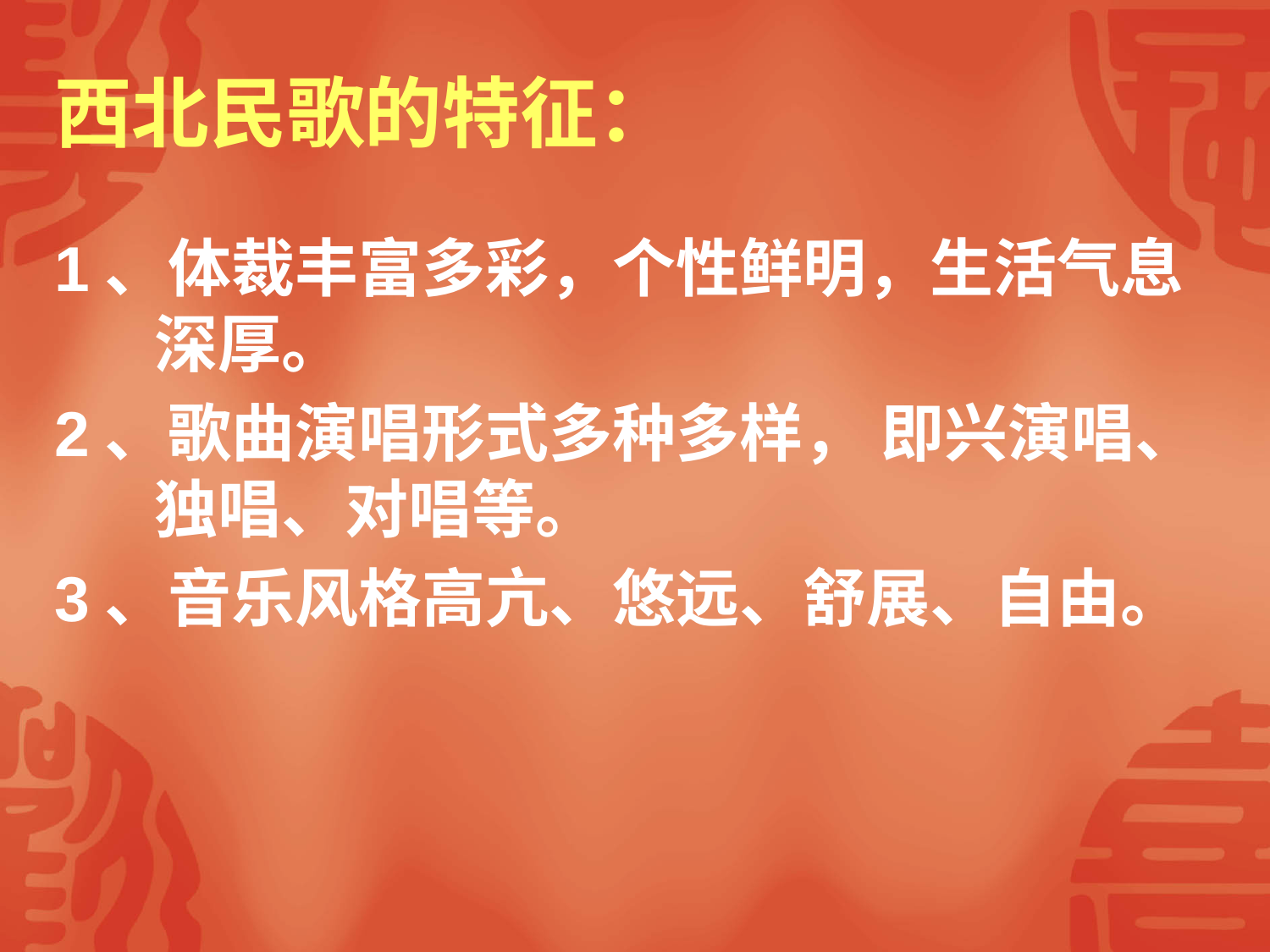

# 西北民歌的特征：
1、体裁丰富多彩，个性鲜明，生活气息深厚。
2、歌曲演唱形式多种多样， 即兴演唱、独唱、对唱等。
3、音乐风格高亢、悠远、舒展、自由。